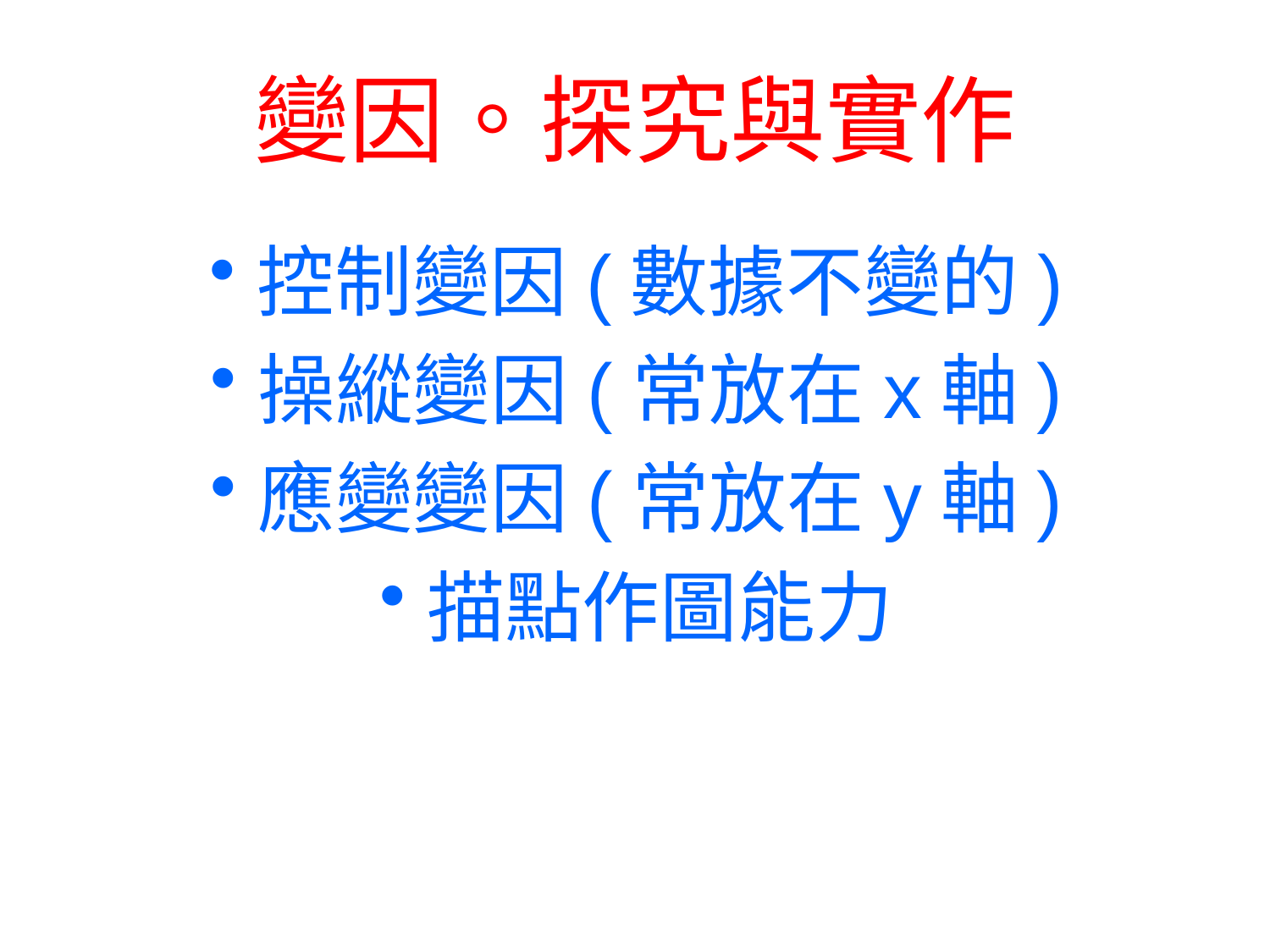

# 變因。探究與實作
控制變因(數據不變的)
操縱變因(常放在x軸)
應變變因(常放在y軸)
描點作圖能力